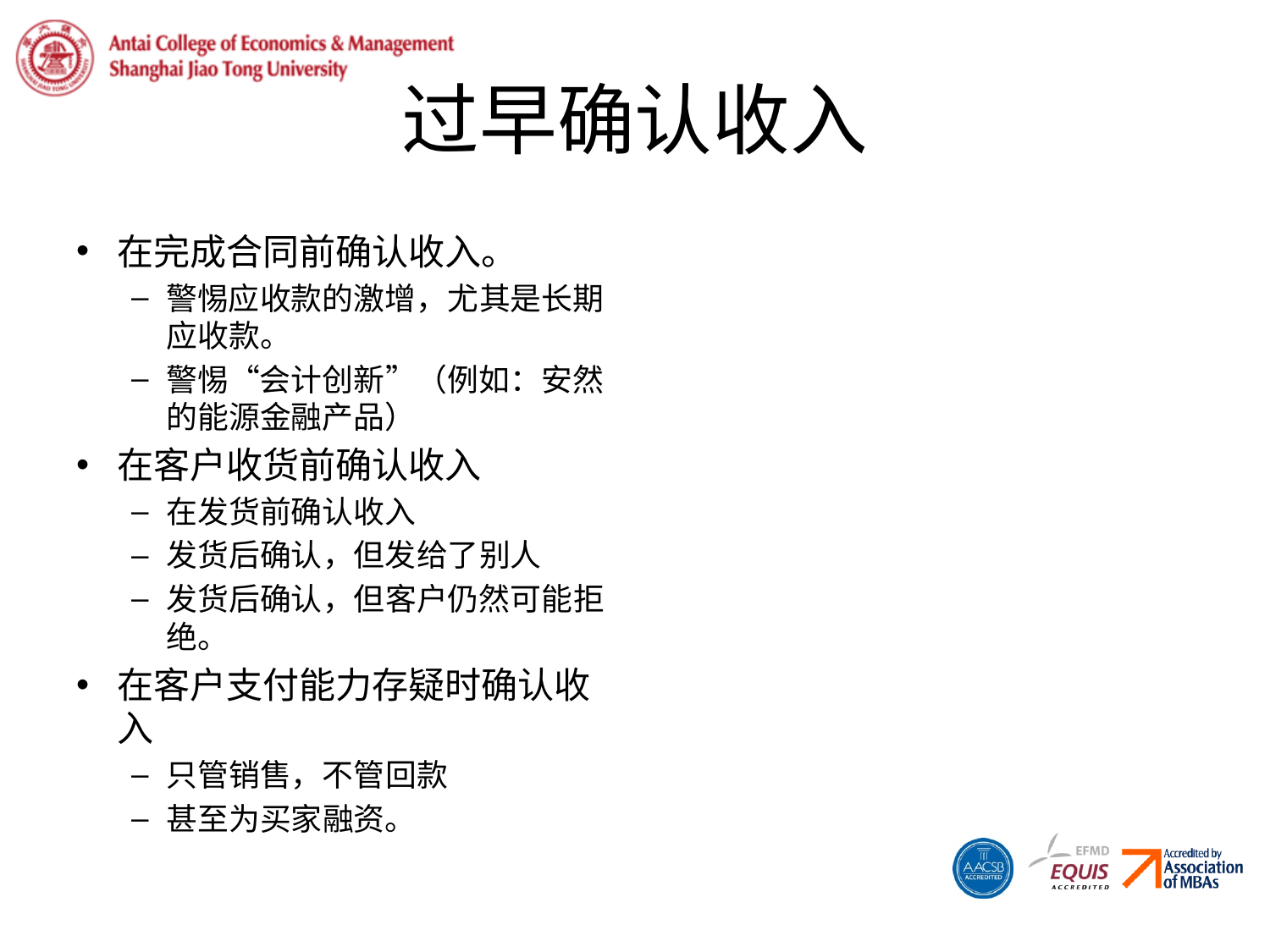

# 过早确认收入
在完成合同前确认收入。
警惕应收款的激增，尤其是长期应收款。
警惕“会计创新”（例如：安然的能源金融产品）
在客户收货前确认收入
在发货前确认收入
发货后确认，但发给了别人
发货后确认，但客户仍然可能拒绝。
在客户支付能力存疑时确认收入
只管销售，不管回款
甚至为买家融资。